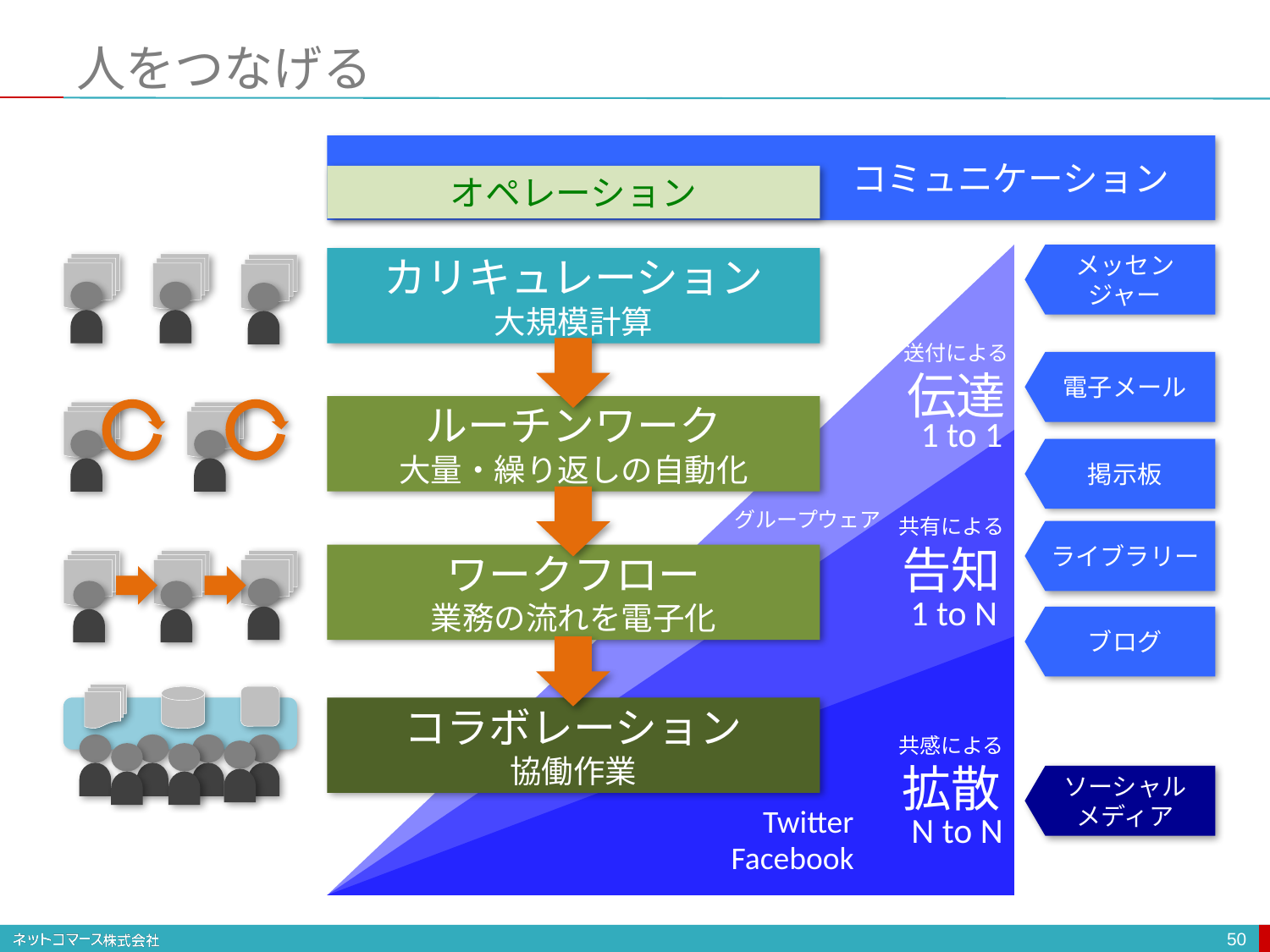

# 人をつなげる

コミュニケーション
オペレーション

メッセンジャー
カリキュレーション
大規模計算

送付による
伝達

電子メール

ルーチンワーク
大量・繰り返しの自動化

1 to 1

掲示板

グループウェア
共有による
告知
ライブラリー
ワークフロー
業務の流れを電子化

1 to N
ブログ

コラボレーション
協働作業
共感による
拡散

ソーシャル
メディア
Twitter
N to N
Facebook
50